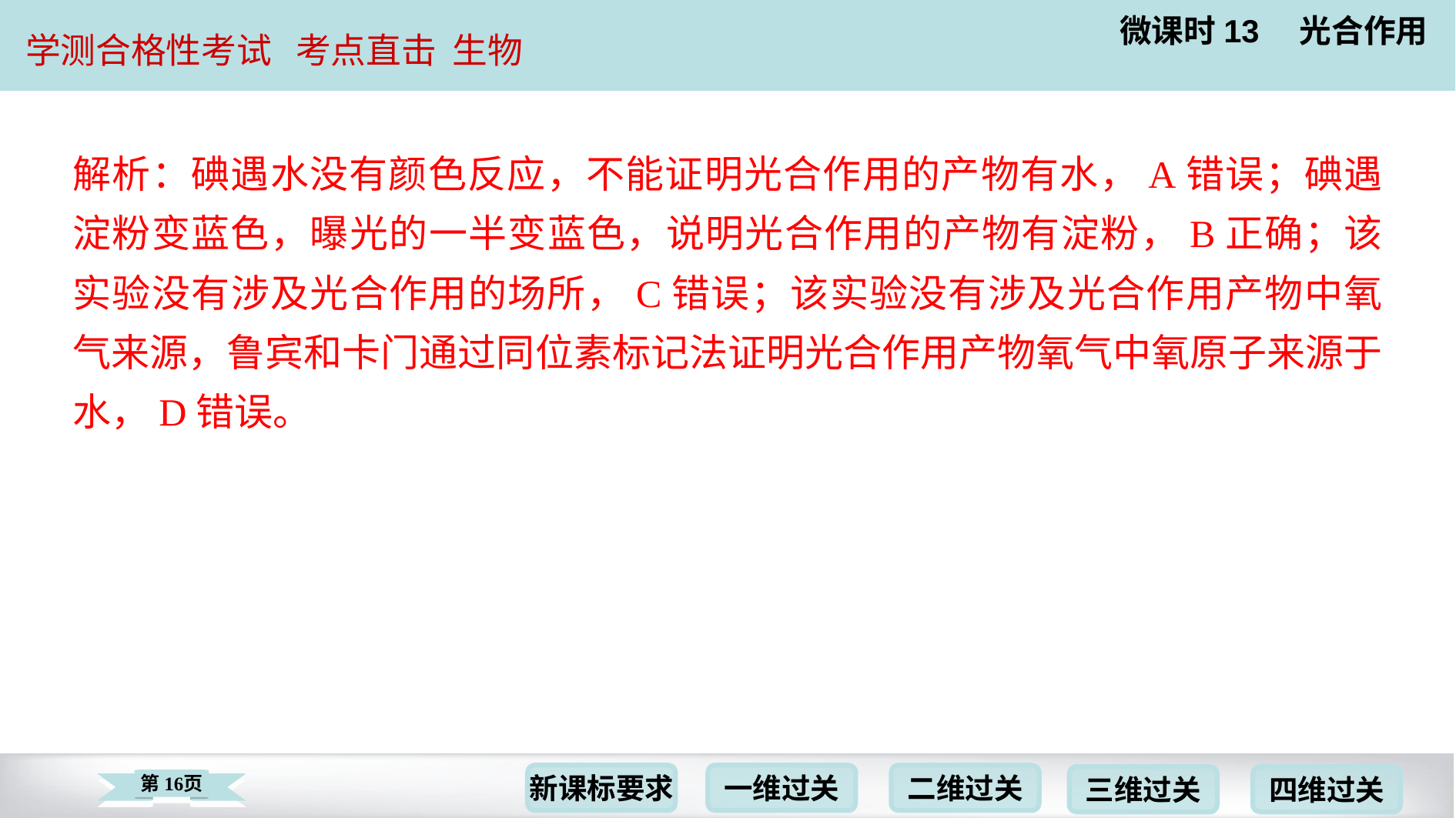

解析：碘遇水没有颜色反应，不能证明光合作用的产物有水，A错误；碘遇淀粉变蓝色，曝光的一半变蓝色，说明光合作用的产物有淀粉，B正确；该实验没有涉及光合作用的场所，C错误；该实验没有涉及光合作用产物中氧气来源，鲁宾和卡门通过同位素标记法证明光合作用产物氧气中氧原子来源于水，D错误。